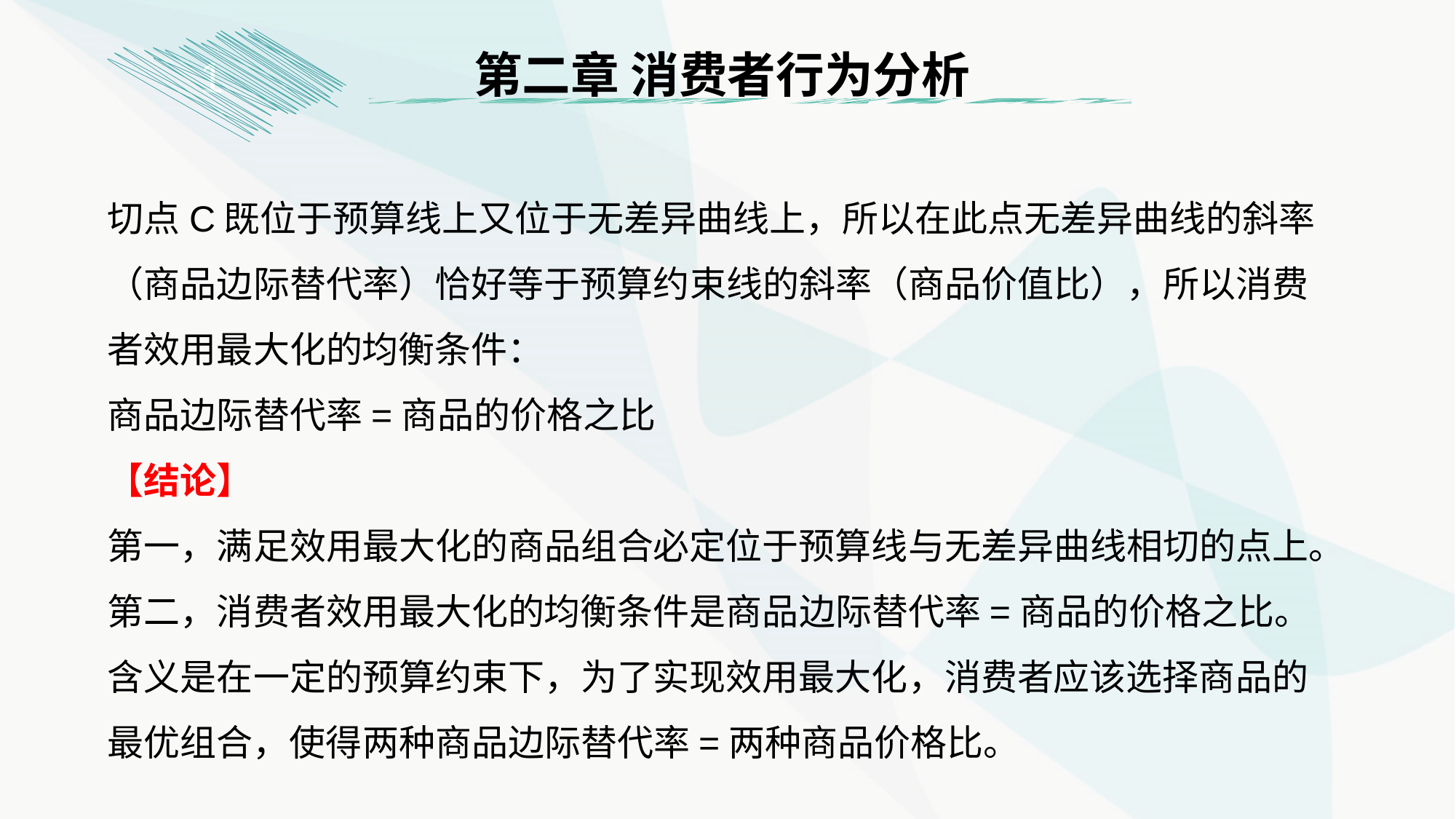

第二章 消费者行为分析
1
切点C既位于预算线上又位于无差异曲线上，所以在此点无差异曲线的斜率（商品边际替代率）恰好等于预算约束线的斜率（商品价值比），所以消费者效用最大化的均衡条件：
商品边际替代率=商品的价格之比
【结论】
第一，满足效用最大化的商品组合必定位于预算线与无差异曲线相切的点上。
第二，消费者效用最大化的均衡条件是商品边际替代率=商品的价格之比。
含义是在一定的预算约束下，为了实现效用最大化，消费者应该选择商品的最优组合，使得两种商品边际替代率=两种商品价格比。